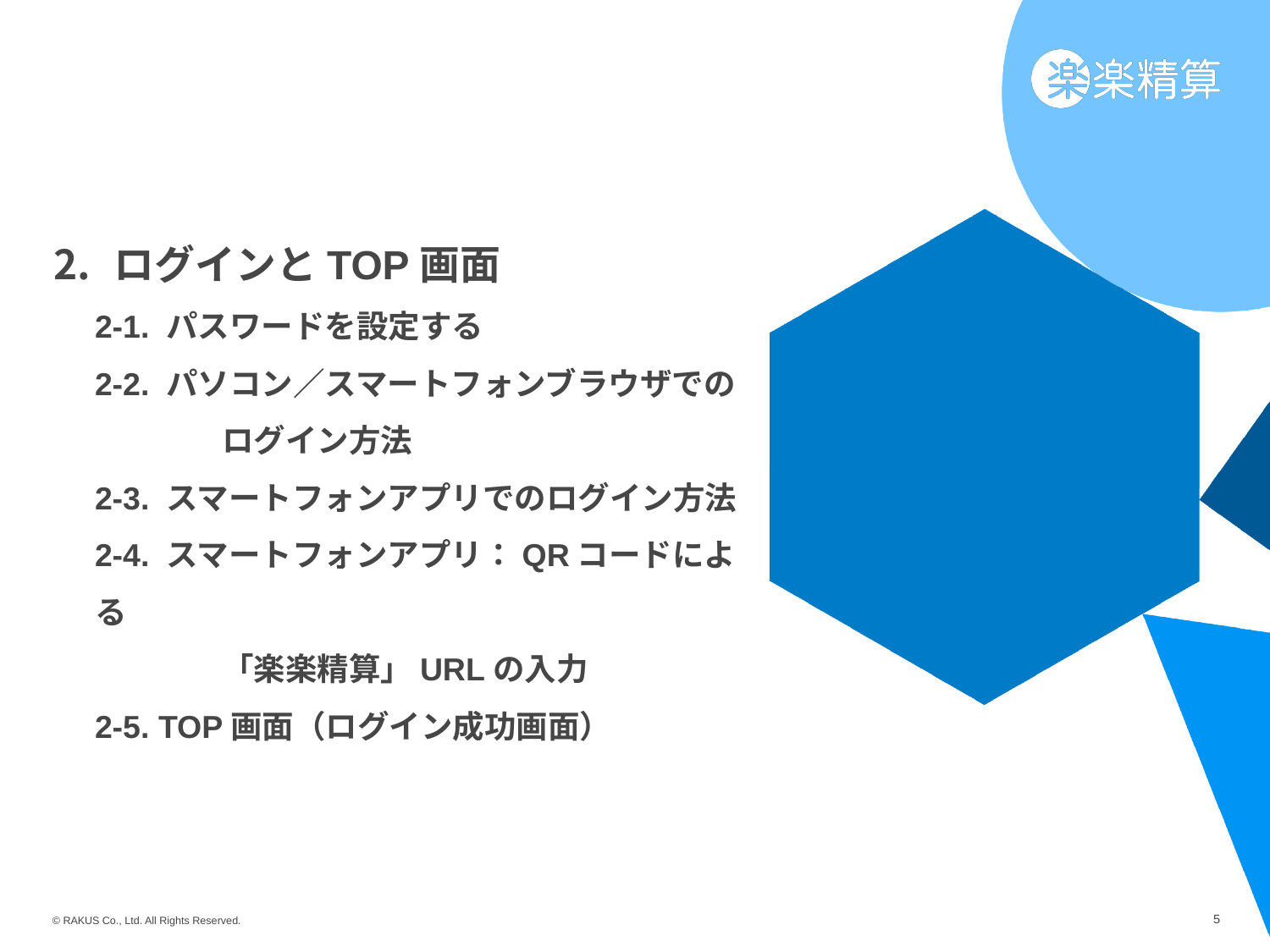

ログインとTOP画面
2-1. パスワードを設定する
2-2. パソコン／スマートフォンブラウザでの
　　　　ログイン方法
2-3. スマートフォンアプリでのログイン方法
2-4. スマートフォンアプリ：QRコードによる
　　　　「楽楽精算」URLの入力
2-5. TOP画面（ログイン成功画面）
5